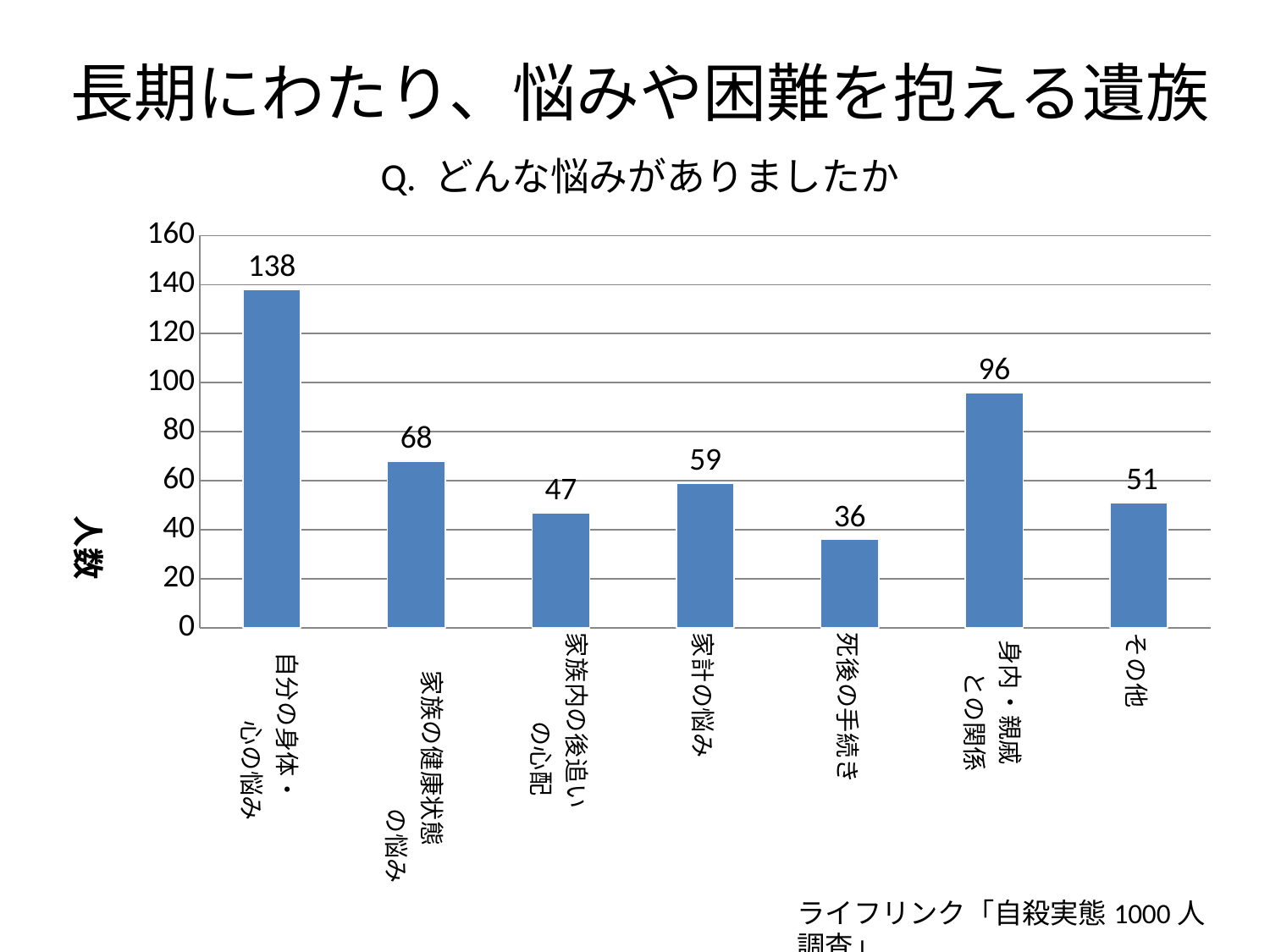

長期にわたり、悩みや困難を抱える遺族
Q. どんな悩みがありましたか

### Chart

| Category | 人数 |
|---|---|
| 自分の身体・
 　　　心の悩み | 138.0 |
| 家族の健康状態
　　　　　　　の悩み | 68.0 |
| 家族内の後追い
             の心配 | 47.0 |
| 家計の悩み | 59.0 |
| 死後の手続き | 36.0 |
| 身内・親戚
      との関係 | 96.0 |
| その他 | 51.0 |
ライフリンク「自殺実態1000人調査」